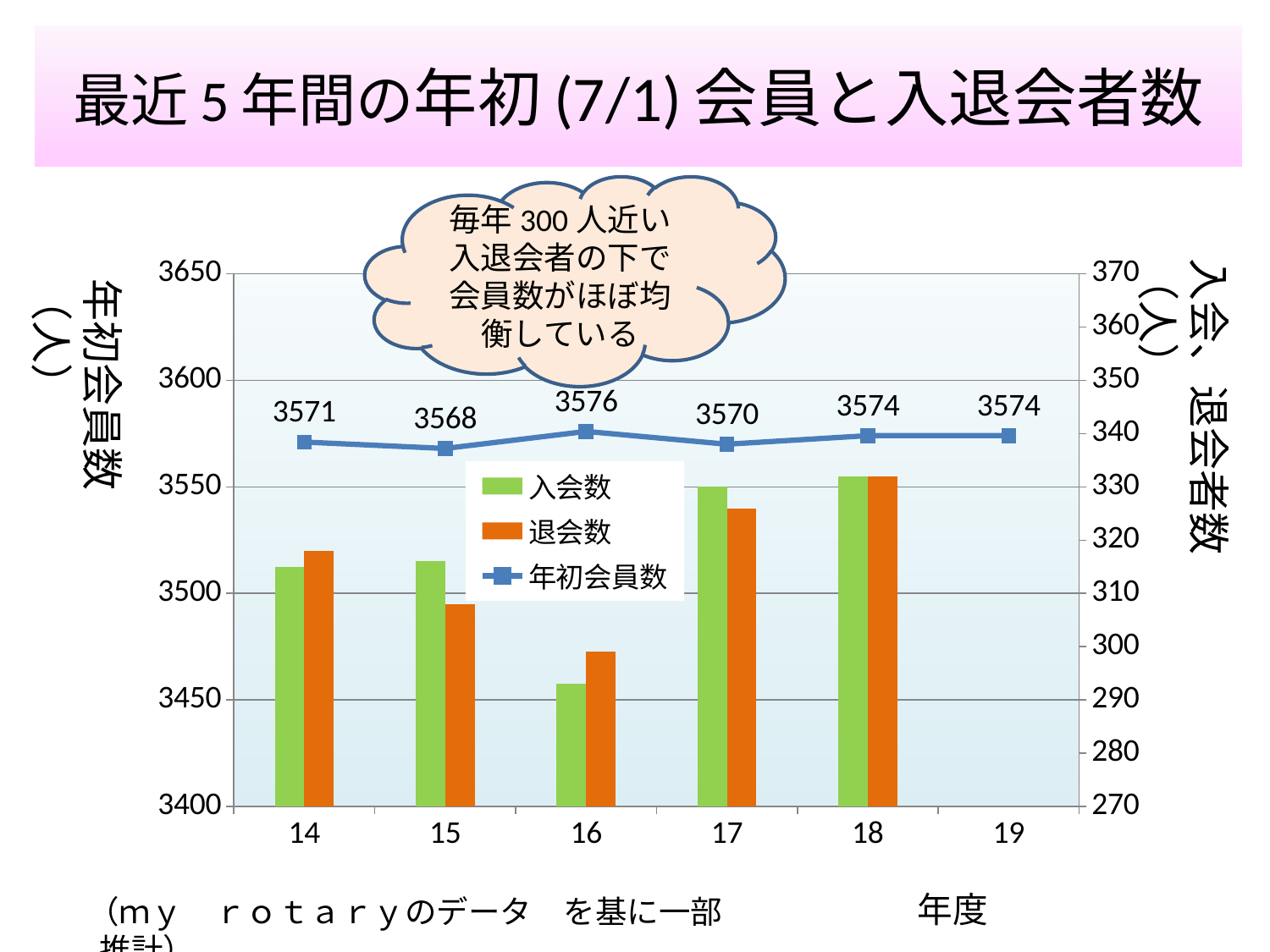

最近5年間の年初(7/1)会員と入退会者数
# 最近5年間の年初会員と入退会者数
毎年300人近い入退会者の下で
会員数がほぼ均衡している

### Chart

| Category | 入会数 | 退会数 | 年初会員数 |
|---|---|---|---|
| 14 | 315.0 | 318.0 | 3571.0 |
| 15 | 316.0 | 308.0 | 3568.0 |
| 16 | 293.0 | 299.0 | 3576.0 |
| 17 | 330.0 | 326.0 | 3570.0 |
| 18 | 332.0 | 332.0 | 3574.0 |
| 19 | None | None | 3574.0 |
入会、退会者数（人）
年初会員数（人）
年度
（ｍｙ　ｒｏｔａｒｙのデータ　を基に一部推計）